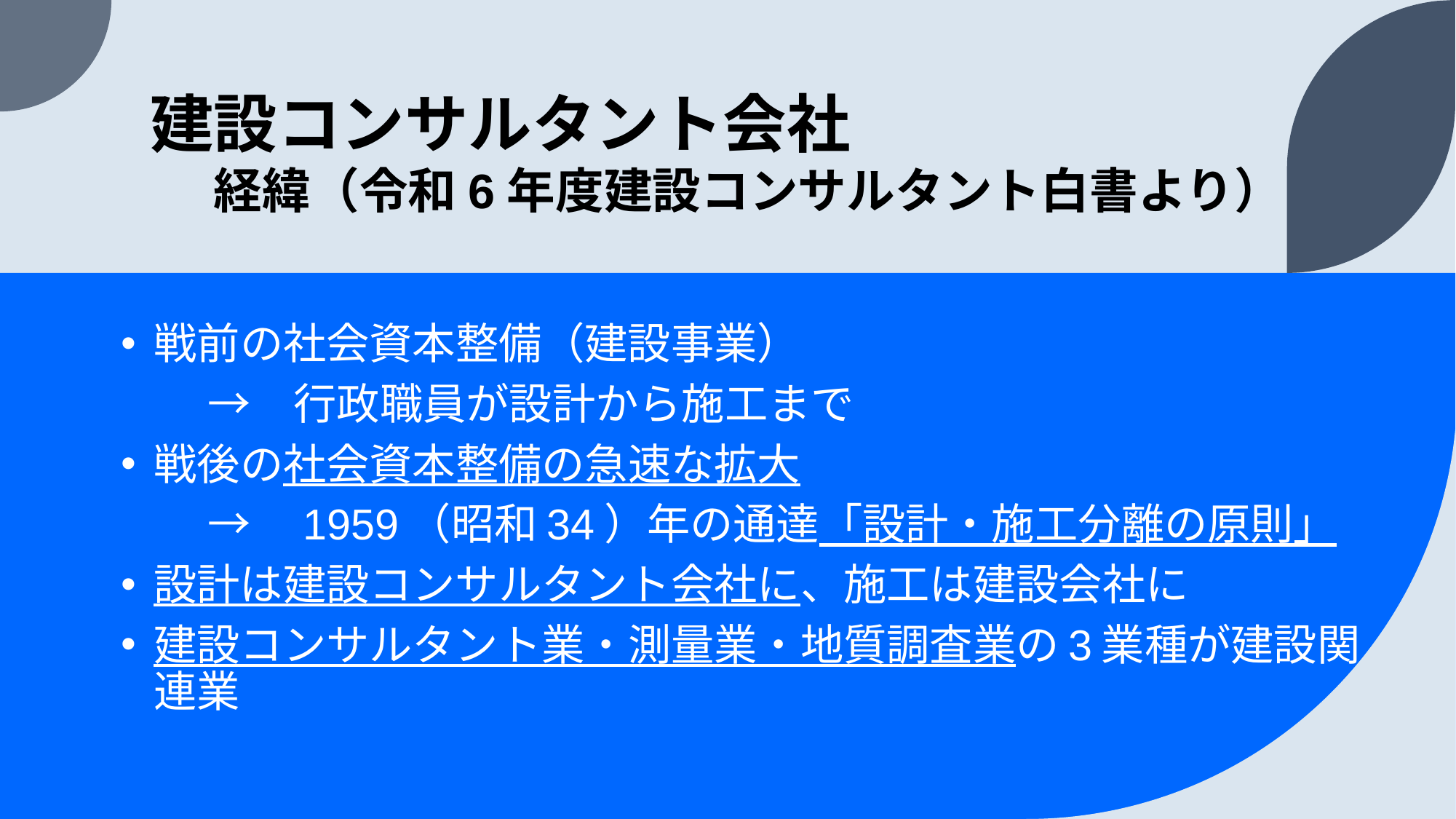

# 建設コンサルタント会社 　経緯（令和6年度建設コンサルタント白書より）
戦前の社会資本整備（建設事業）
　　→　行政職員が設計から施工まで
戦後の社会資本整備の急速な拡大
　　→　1959（昭和34）年の通達「設計・施工分離の原則」
設計は建設コンサルタント会社に、施工は建設会社に
建設コンサルタント業・測量業・地質調査業の3業種が建設関連業